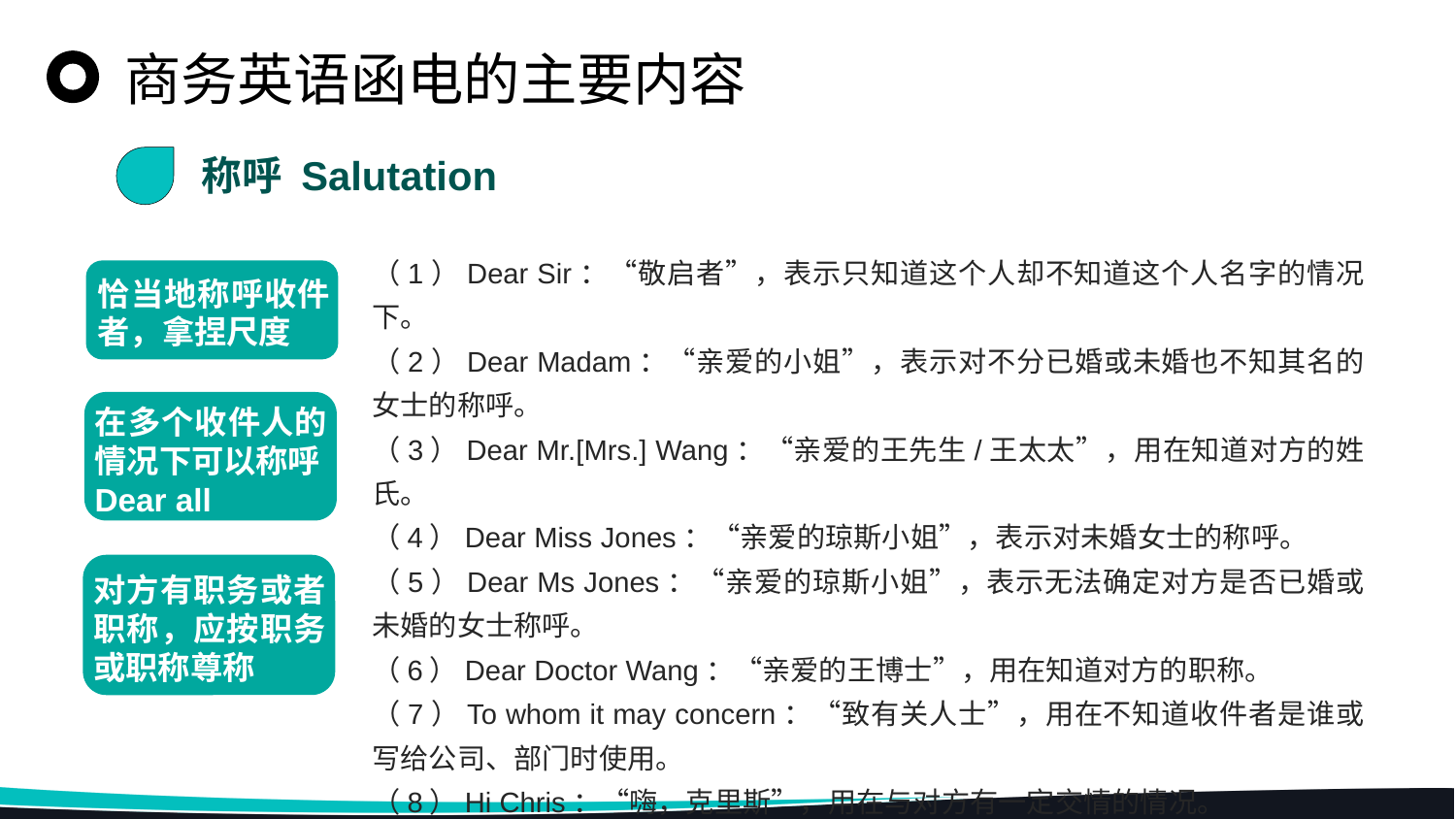

商务英语函电的主要内容
称呼 Salutation

（1）Dear Sir：“敬启者”，表示只知道这个人却不知道这个人名字的情况下。
（2）Dear Madam：“亲爱的小姐”，表示对不分已婚或未婚也不知其名的女士的称呼。
（3）Dear Mr.[Mrs.] Wang：“亲爱的王先生/王太太”，用在知道对方的姓氏。
（4）Dear Miss Jones：“亲爱的琼斯小姐”，表示对未婚女士的称呼。
（5）Dear Ms Jones：“亲爱的琼斯小姐”，表示无法确定对方是否已婚或未婚的女士称呼。
（6）Dear Doctor Wang：“亲爱的王博士”，用在知道对方的职称。
（7）To whom it may concern：“致有关人士”，用在不知道收件者是谁或写给公司、部门时使用。
（8）Hi Chris：“嗨，克里斯”，用在与对方有一定交情的情况。

恰当地称呼收件者，拿捏尺度

在多个收件人的情况下可以称呼Dear all

对方有职务或者职称，应按职务或职称尊称